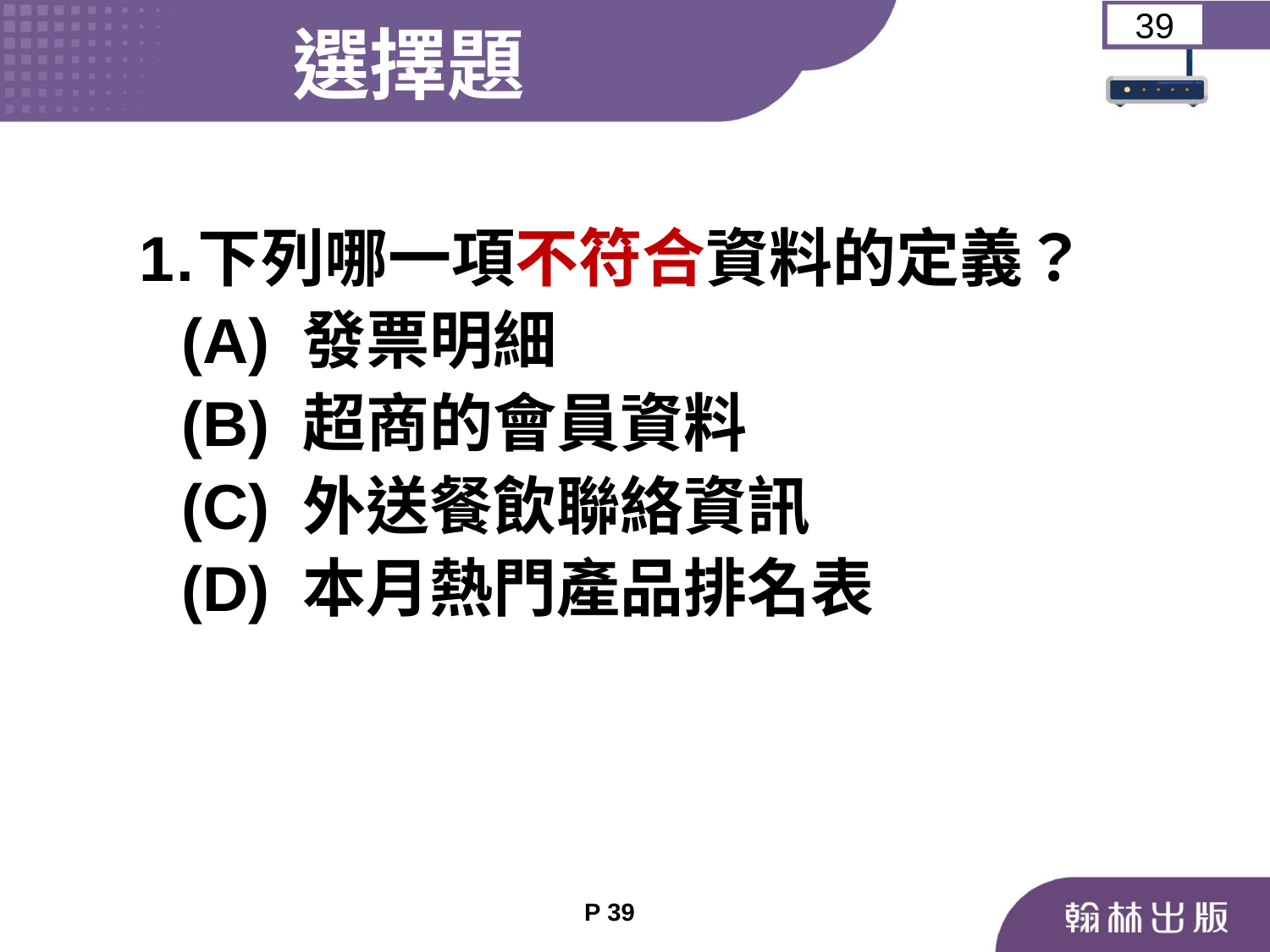

選擇題

39
下列哪一項不符合資料的定義？
	 (A) 發票明細
	 (B) 超商的會員資料
	 (C) 外送餐飲聯絡資訊
	 (D) 本月熱門產品排名表

P 39